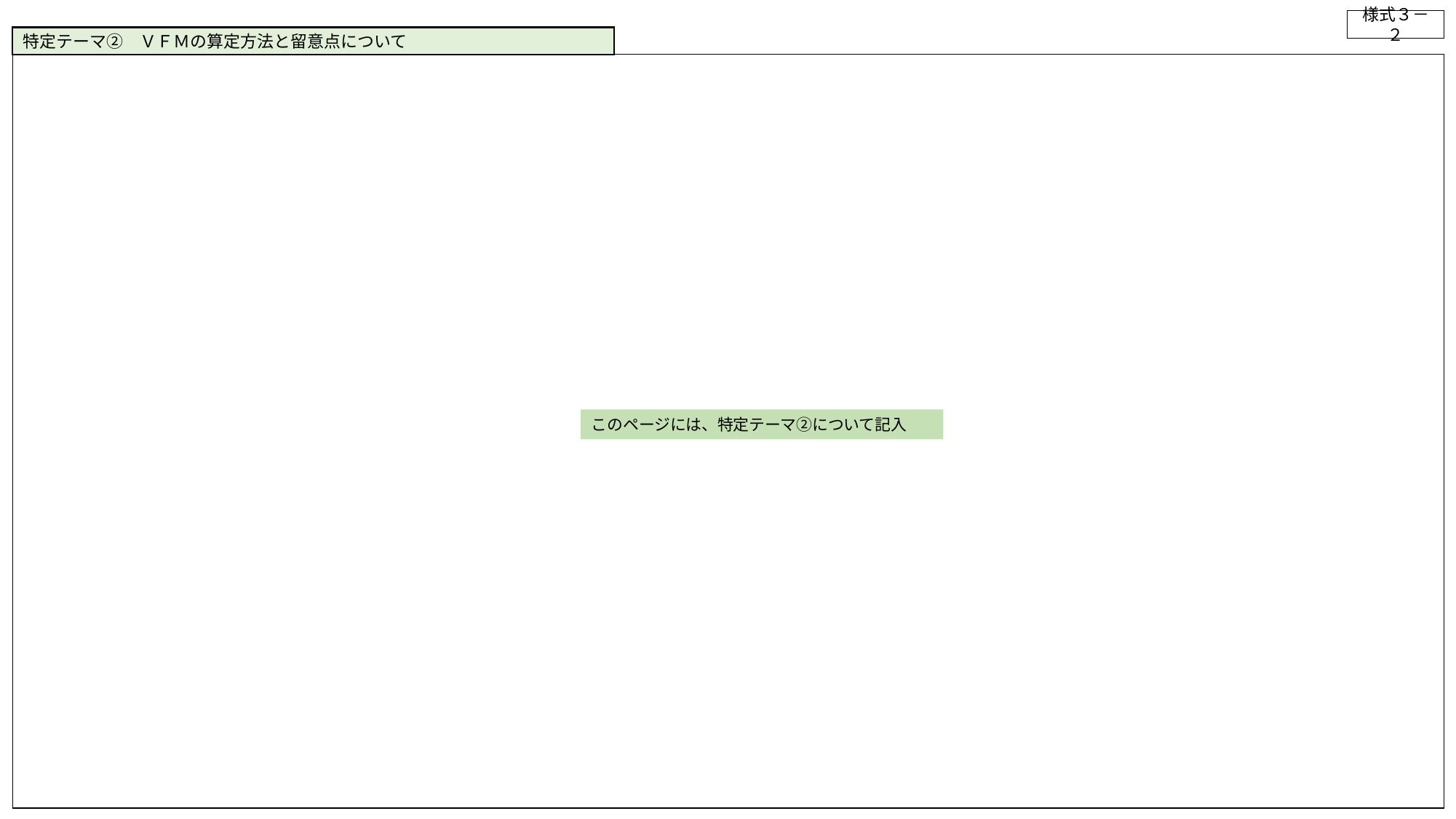

様式３－２
特定テーマ②　ＶＦＭの算定方法と留意点について

このページには、特定テーマ②について記入